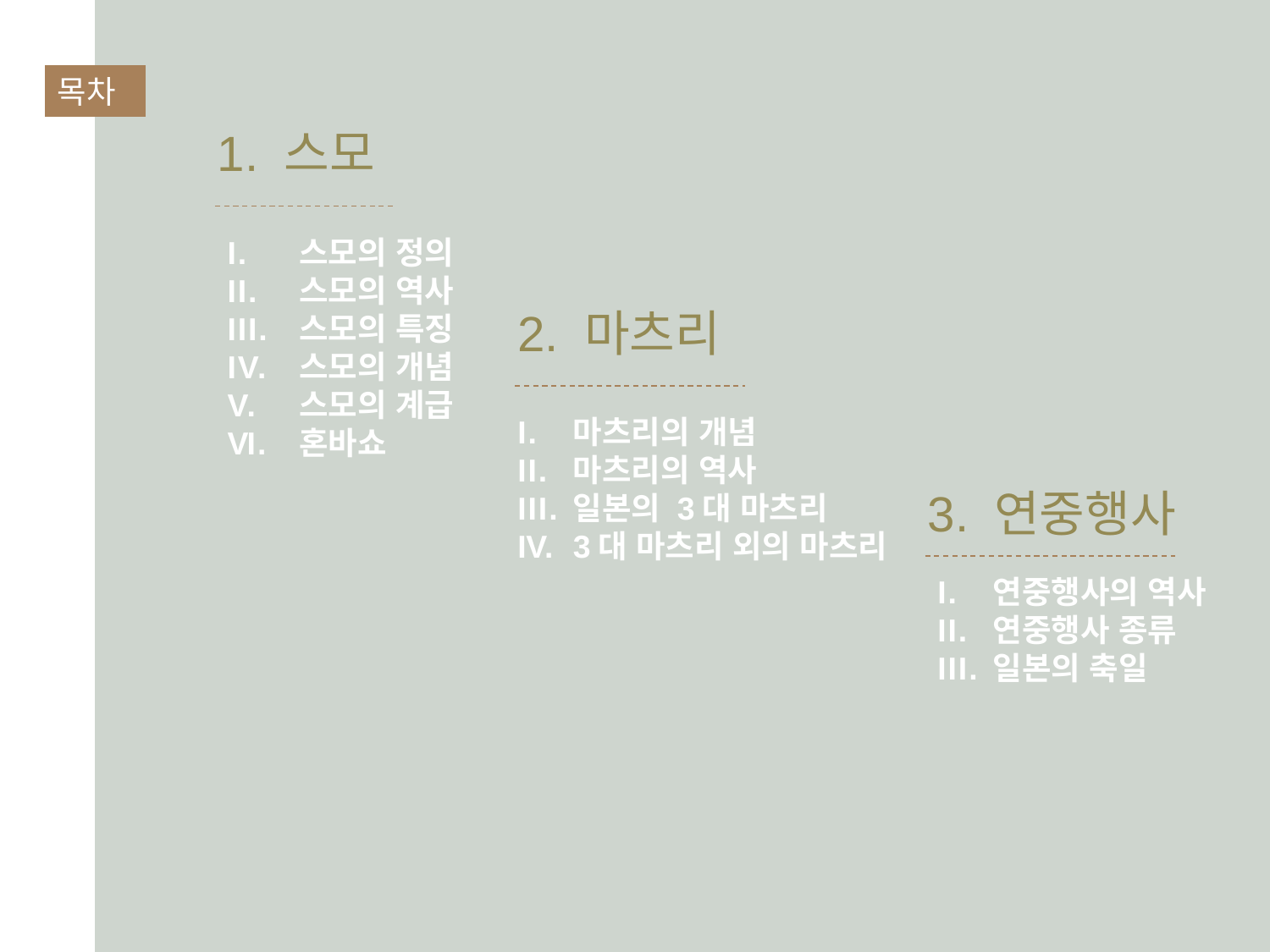

목차
1. 스모
스모의 정의
스모의 역사
스모의 특징
스모의 개념
스모의 계급
혼바쇼
2. 마츠리
마츠리의 개념
마츠리의 역사
일본의 3대 마츠리
3대 마츠리 외의 마츠리

3. 연중행사
연중행사의 역사
연중행사 종류
일본의 축일